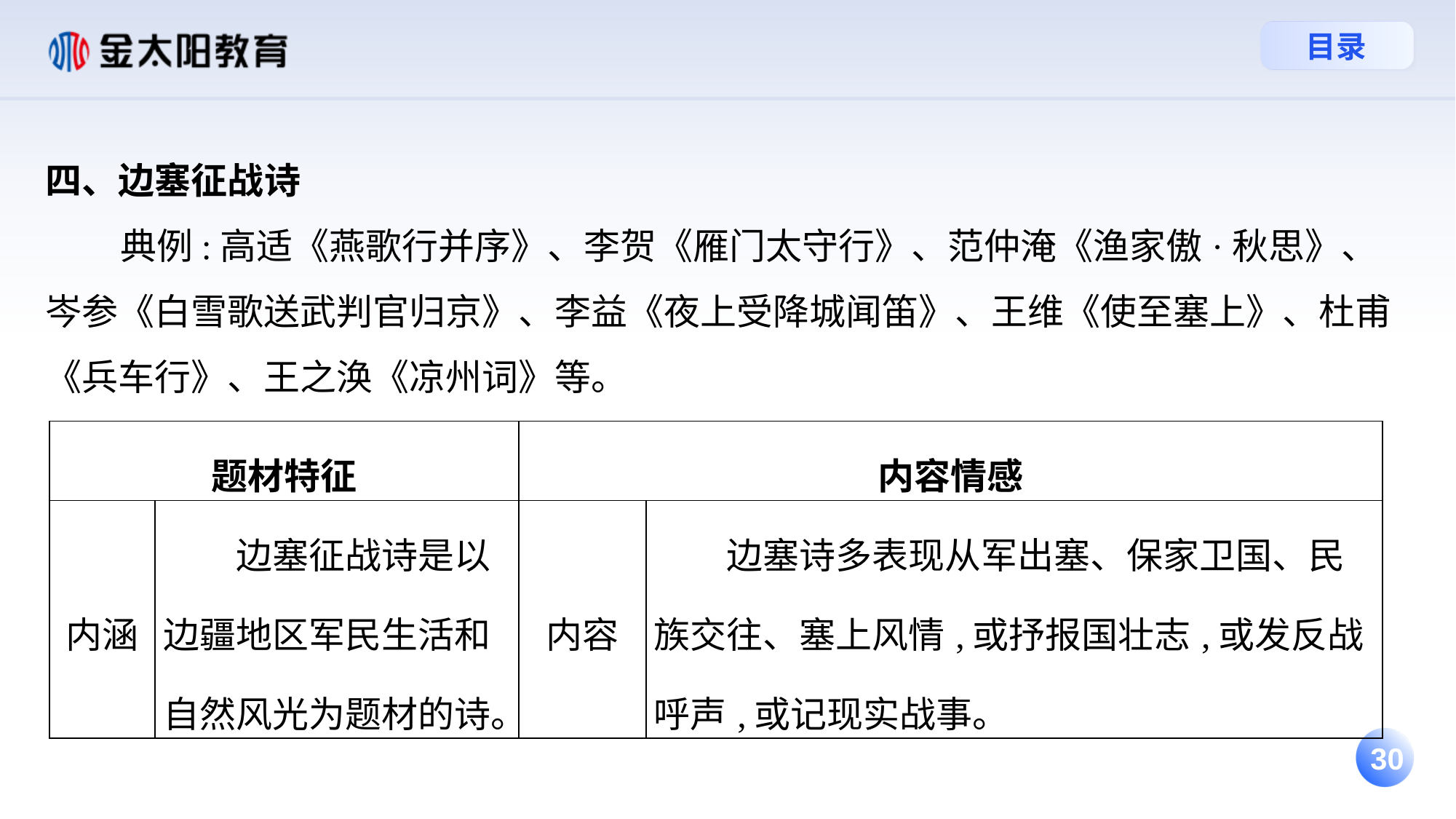

四、边塞征战诗
        典例:高适《燕歌行并序》、李贺《雁门太守行》、范仲淹《渔家傲·秋思》、岑参《白雪歌送武判官归京》、李益《夜上受降城闻笛》、王维《使至塞上》、杜甫《兵车行》、王之涣《凉州词》等。
| 题材特征 |  | 内容情感 |  |
| --- | --- | --- | --- |
| 内涵 | 边塞征战诗是以边疆地区军民生活和自然风光为题材的诗。 | 内容 | 边塞诗多表现从军出塞、保家卫国、民族交往、塞上风情,或抒报国壮志,或发反战呼声,或记现实战事。 |